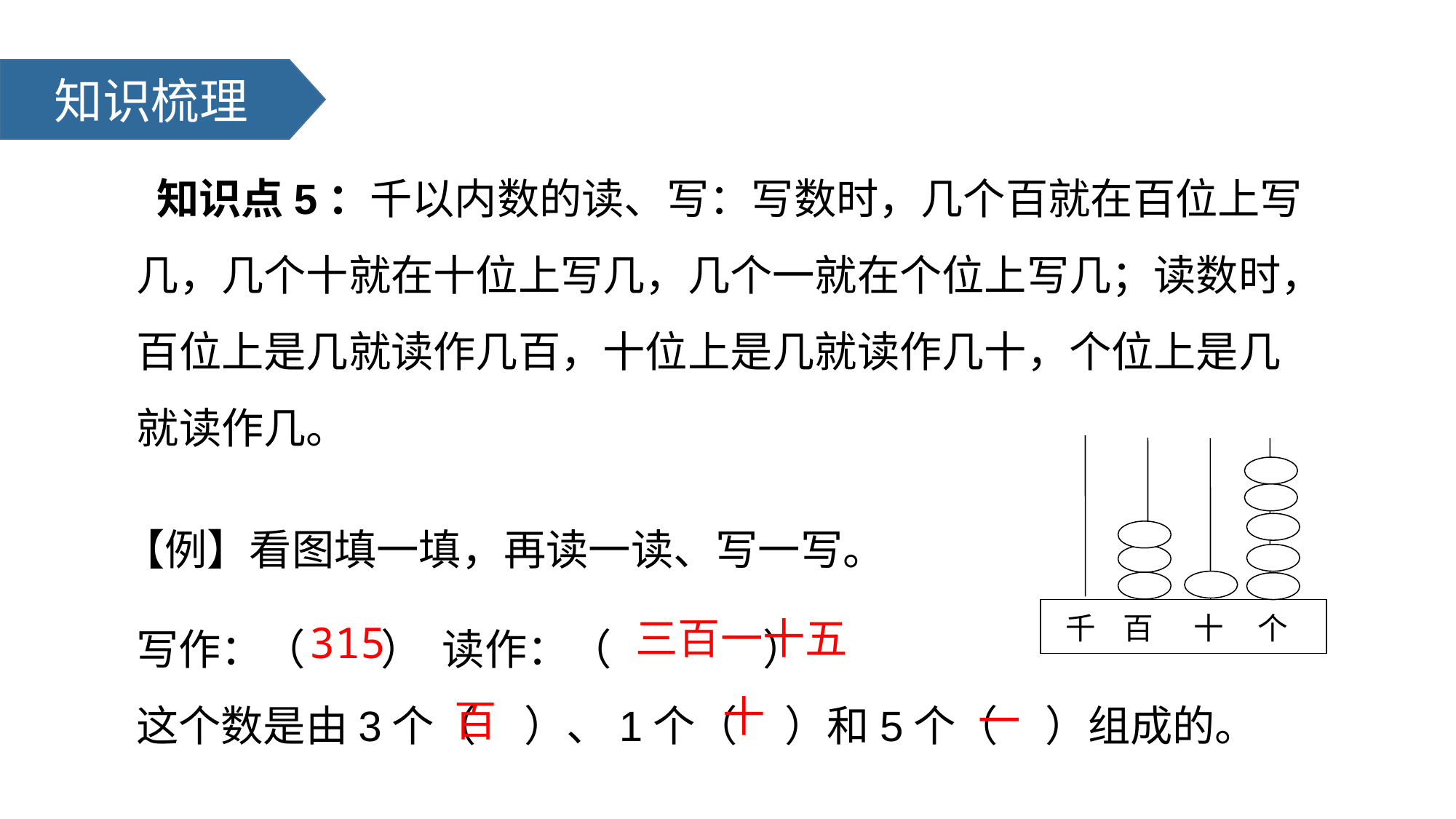

知识梳理
 知识点5：千以内数的读、写：写数时，几个百就在百位上写几，几个十就在十位上写几，几个一就在个位上写几；读数时，百位上是几就读作几百，十位上是几就读作几十，个位上是几就读作几。

千    百      十     个
【例】看图填一填，再读一读、写一写。
写作：（        ）  读作：（                ）
这个数是由3个（     ）、1个（     ）和5个（     ）组成的。
三百一十五
315
十
百
一